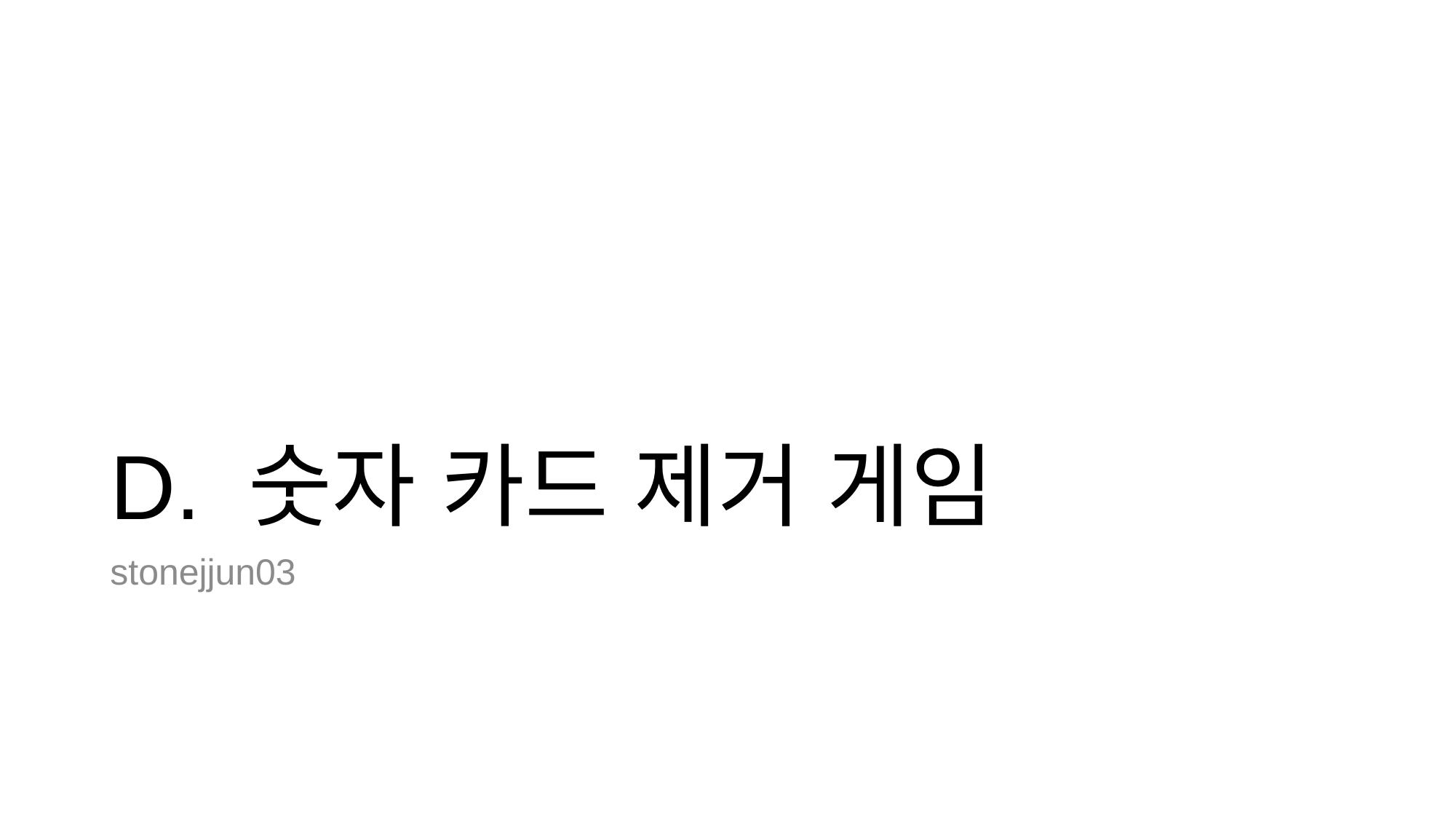

# D. 숫자 카드 제거 게임
stonejjun03